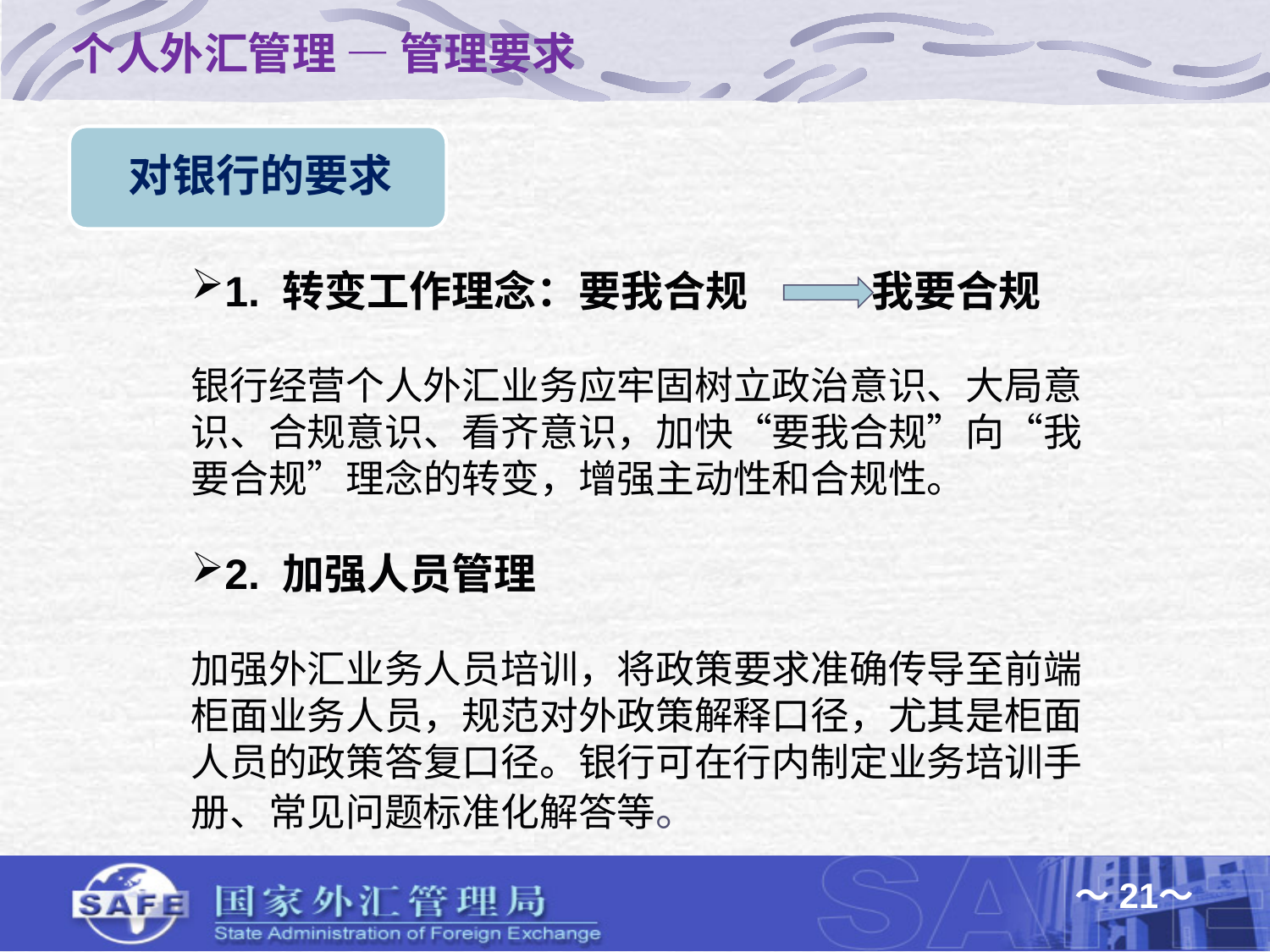

个人外汇管理 — 管理要求
对银行的要求

1. 转变工作理念：要我合规             我要合规

银行经营个人外汇业务应牢固树立政治意识、大局意识、合规意识、看齐意识，加快“要我合规”向“我要合规”理念的转变，增强主动性和合规性。

2. 加强人员管理

加强外汇业务人员培训，将政策要求准确传导至前端柜面业务人员，规范对外政策解释口径，尤其是柜面人员的政策答复口径。银行可在行内制定业务培训手册、常见问题标准化解答等。

～21～